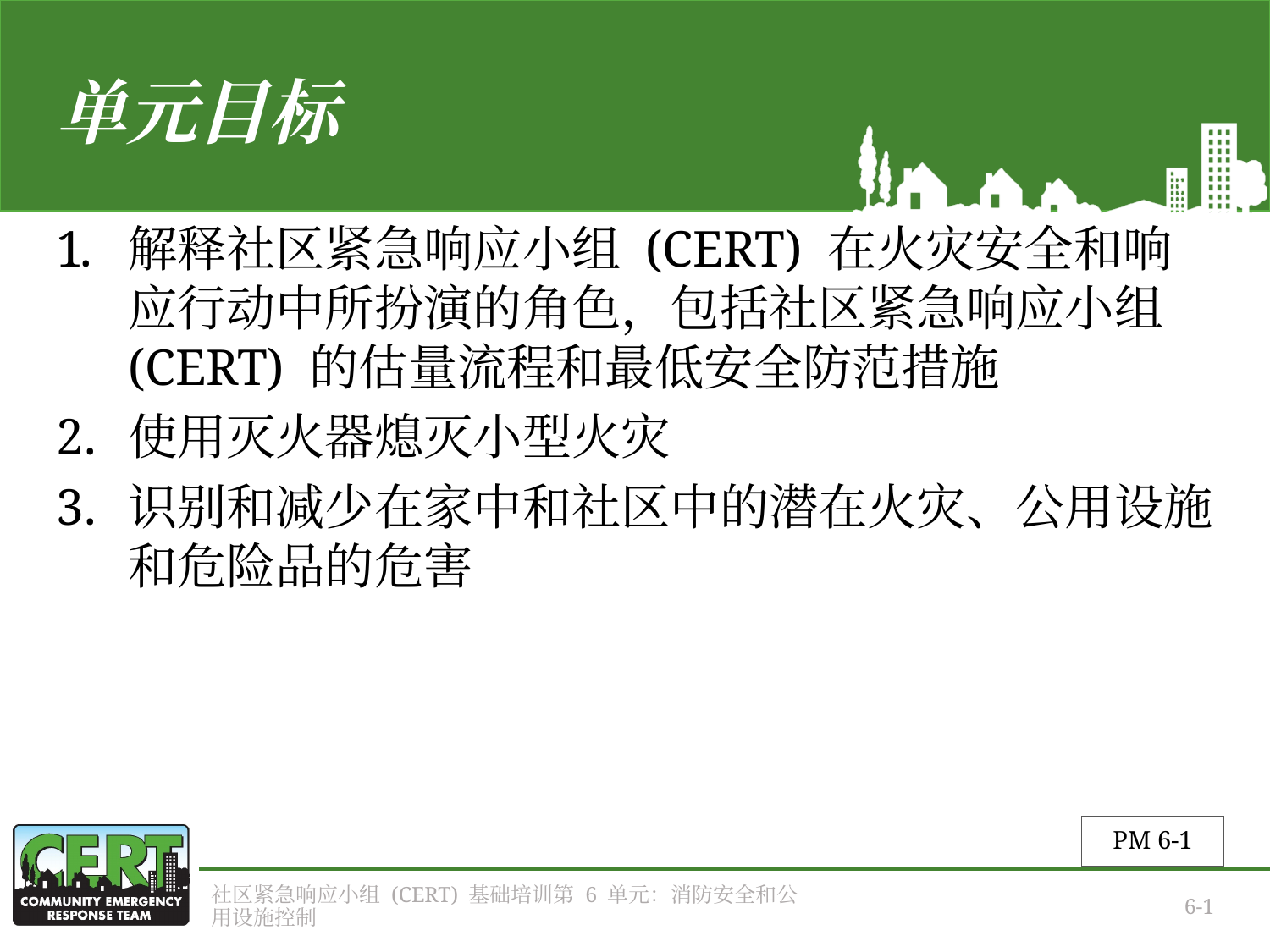

# 单元目标
解释社区紧急响应小组 (CERT) 在火灾安全和响应行动中所扮演的角色，包括社区紧急响应小组 (CERT) 的估量流程和最低安全防范措施
使用灭火器熄灭小型火灾
识别和减少在家中和社区中的潜在火灾、公用设施和危险品的危害
PM 6-1
社区紧急响应小组 (CERT) 基础培训第 6 单元：消防安全和公用设施控制
6-1